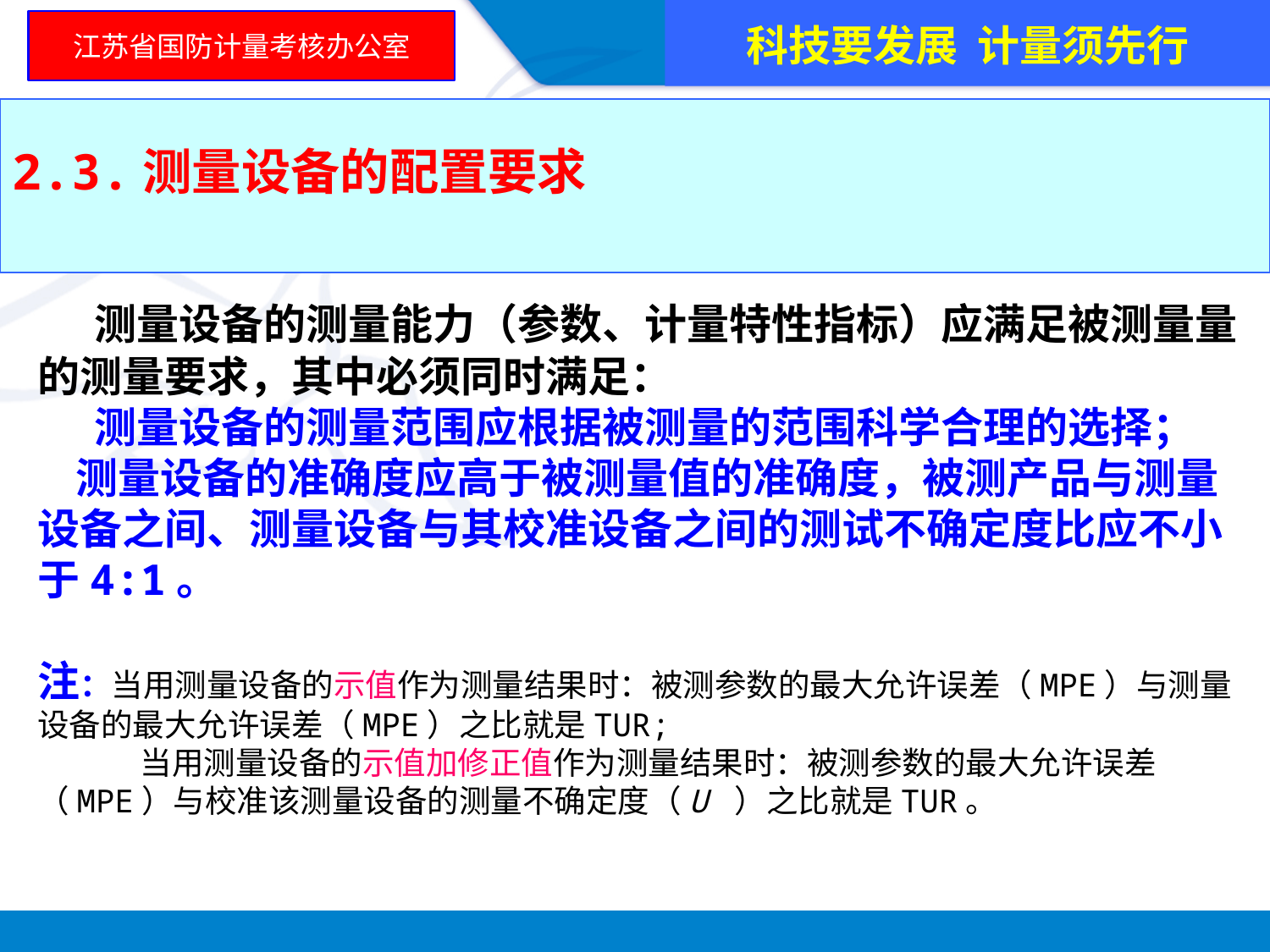

科技要发展  计量须先行
江苏省国防计量考核办公室
2.3.测量设备的配置要求

    测量设备的测量能力（参数、计量特性指标）应满足被测量量的测量要求，其中必须同时满足：
      测量设备的测量范围应根据被测量的范围科学合理的选择；
    测量设备的准确度应高于被测量值的准确度，被测产品与测量设备之间、测量设备与其校准设备之间的测试不确定度比应不小于4:1。
注：当用测量设备的示值作为测量结果时：被测参数的最大允许误差（MPE）与测量设备的最大允许误差（MPE）之比就是TUR;
     当用测量设备的示值加修正值作为测量结果时：被测参数的最大允许误差（MPE）与校准该测量设备的测量不确定度（U ）之比就是TUR。